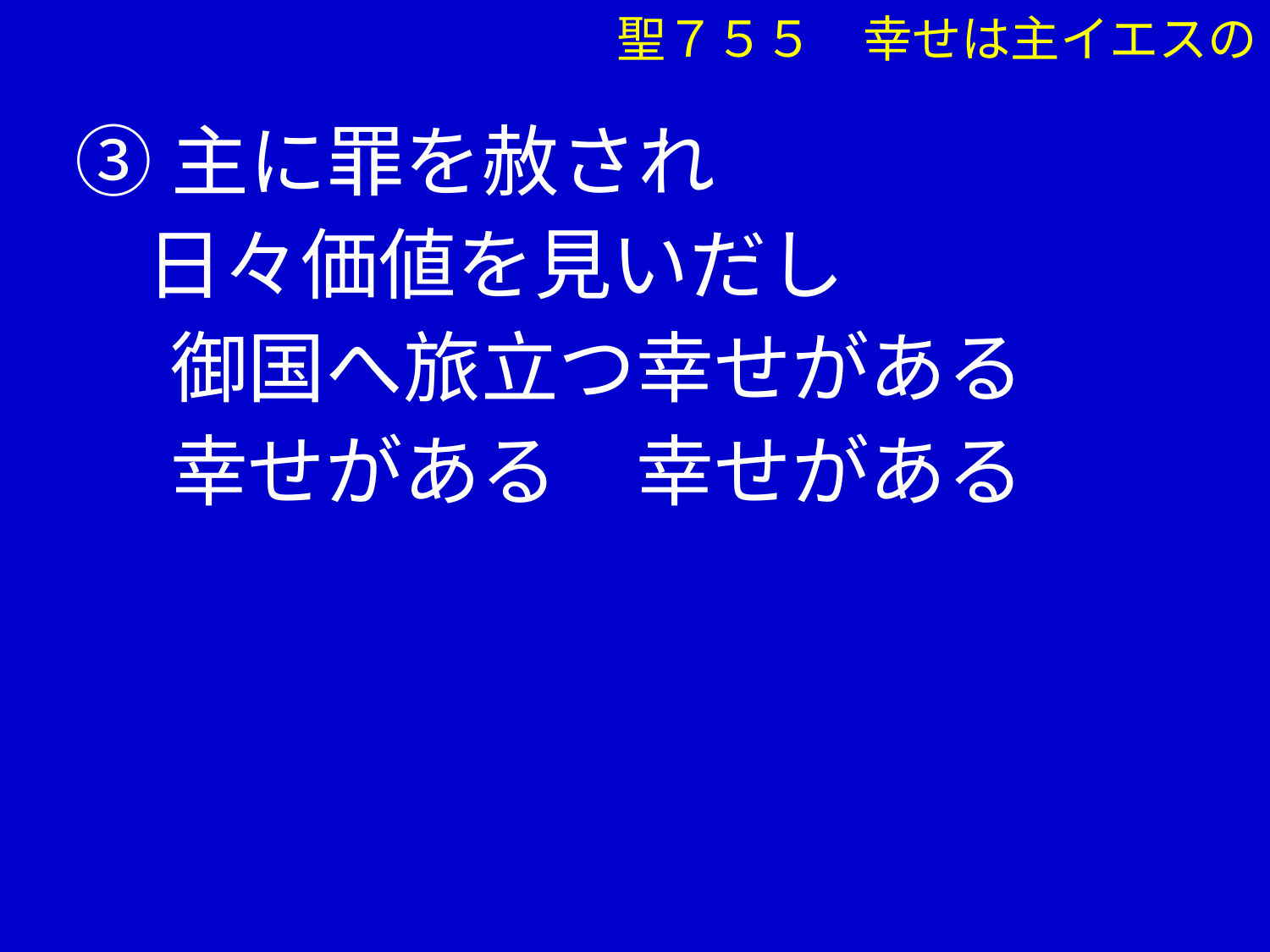

聖７５５　幸せは主イエスの
③主に罪を赦され
   日々価値を見いだし
　 御国へ旅立つ幸せがある
　 幸せがある　幸せがある